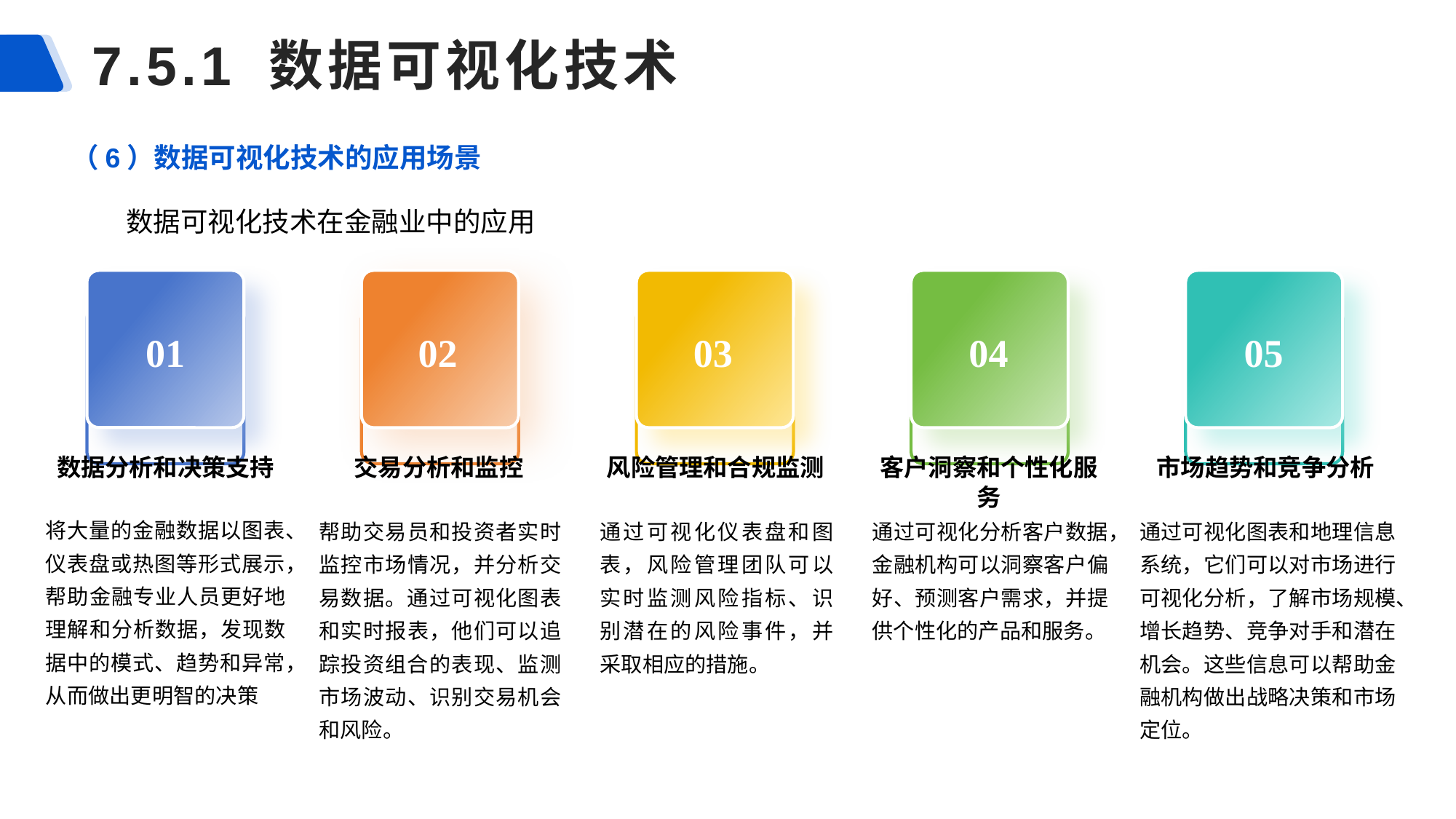

# 7.5.1 数据可视化技术
（6）数据可视化技术的应用场景
数据可视化技术在金融业中的应用

01

02
03
04
05

数据分析和决策支持
交易分析和监控
风险管理和合规监测
市场趋势和竞争分析
客户洞察和个性化服务
将大量的金融数据以图表、仪表盘或热图等形式展示，帮助金融专业人员更好地理解和分析数据，发现数据中的模式、趋势和异常，从而做出更明智的决策
帮助交易员和投资者实时监控市场情况，并分析交易数据。通过可视化图表和实时报表，他们可以追踪投资组合的表现、监测市场波动、识别交易机会和风险。
通过可视化仪表盘和图表，风险管理团队可以实时监测风险指标、识别潜在的风险事件，并采取相应的措施。
通过可视化分析客户数据，金融机构可以洞察客户偏好、预测客户需求，并提供个性化的产品和服务。
通过可视化图表和地理信息系统，它们可以对市场进行可视化分析，了解市场规模、增长趋势、竞争对手和潜在机会。这些信息可以帮助金融机构做出战略决策和市场定位。